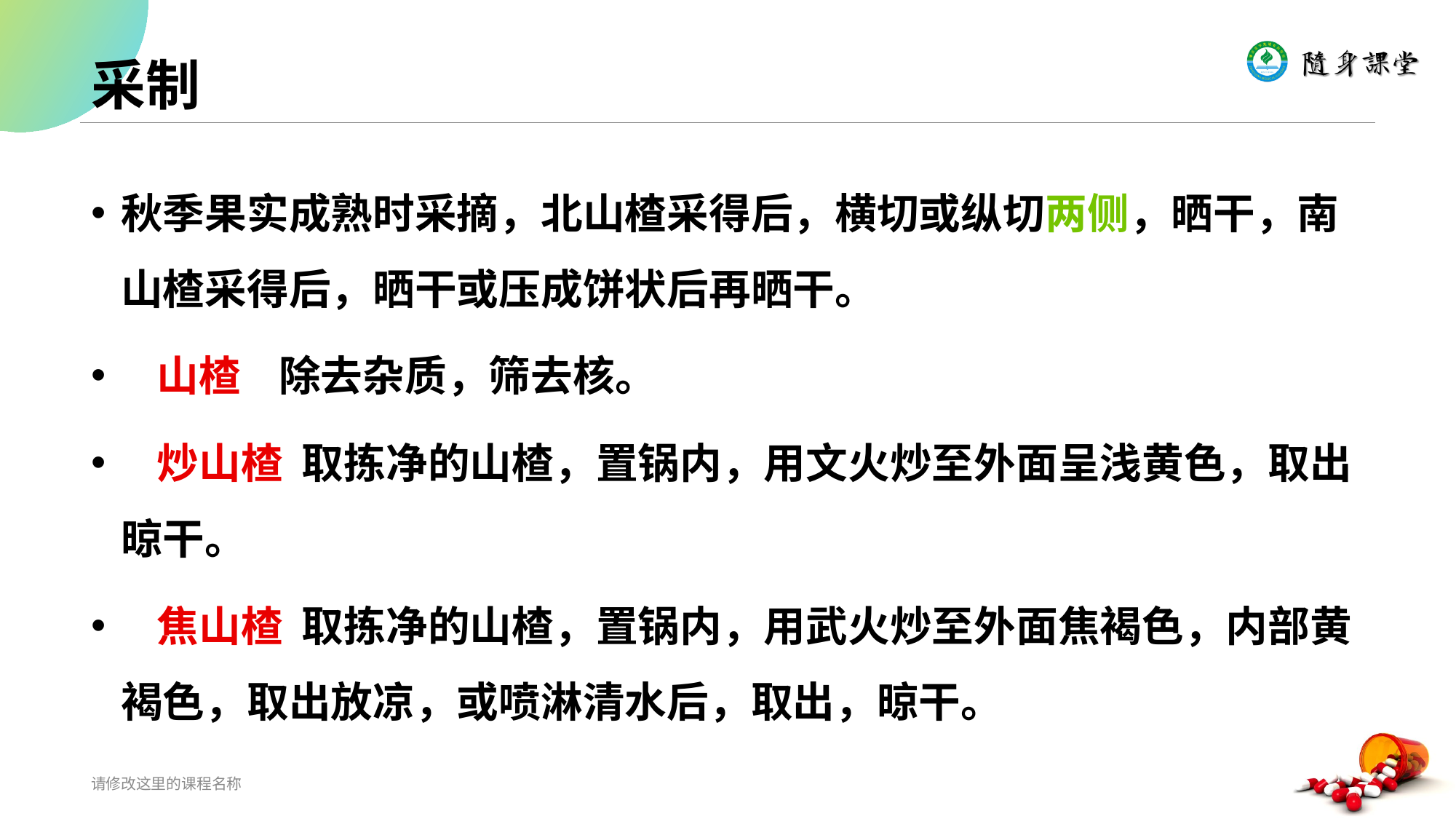

# 采制
秋季果实成熟时采摘，北山楂采得后，横切或纵切两侧，晒干，南山楂采得后，晒干或压成饼状后再晒干。
   山楂    除去杂质，筛去核。
   炒山楂  取拣净的山楂，置锅内，用文火炒至外面呈浅黄色，取出晾干。
   焦山楂  取拣净的山楂，置锅内，用武火炒至外面焦褐色，内部黄褐色，取出放凉，或喷淋清水后，取出，晾干。

请修改这里的课程名称
8